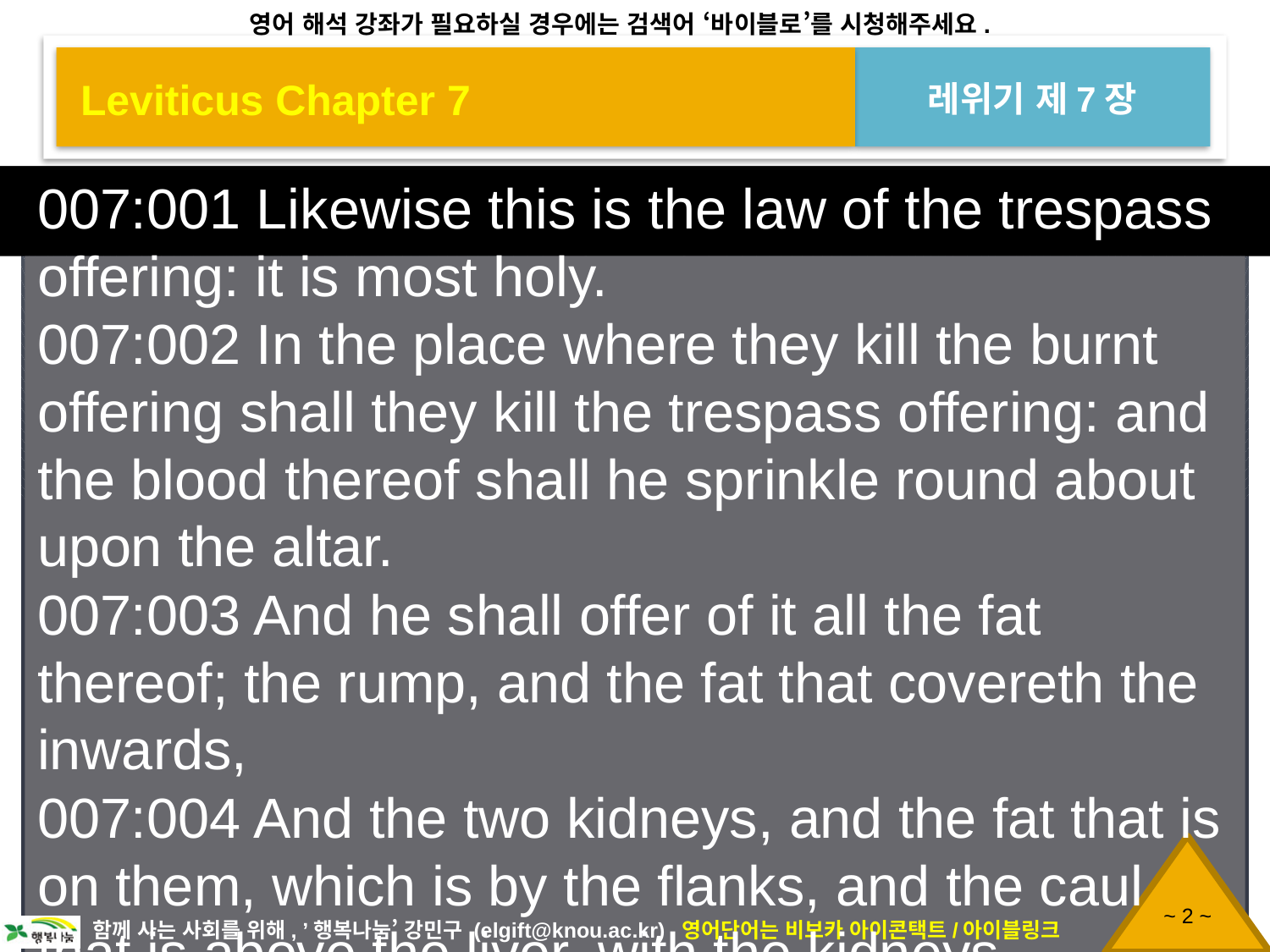

Leviticus Chapter 7
레위기 제7장
007:001 Likewise this is the law of the trespass offering: it is most holy.
007:002 In the place where they kill the burnt offering shall they kill the trespass offering: and the blood thereof shall he sprinkle round about upon the altar.
007:003 And he shall offer of it all the fat thereof; the rump, and the fat that covereth the inwards,
007:004 And the two kidneys, and the fat that is on them, which is by the flanks, and the caul that is above the liver, with the kidneys,